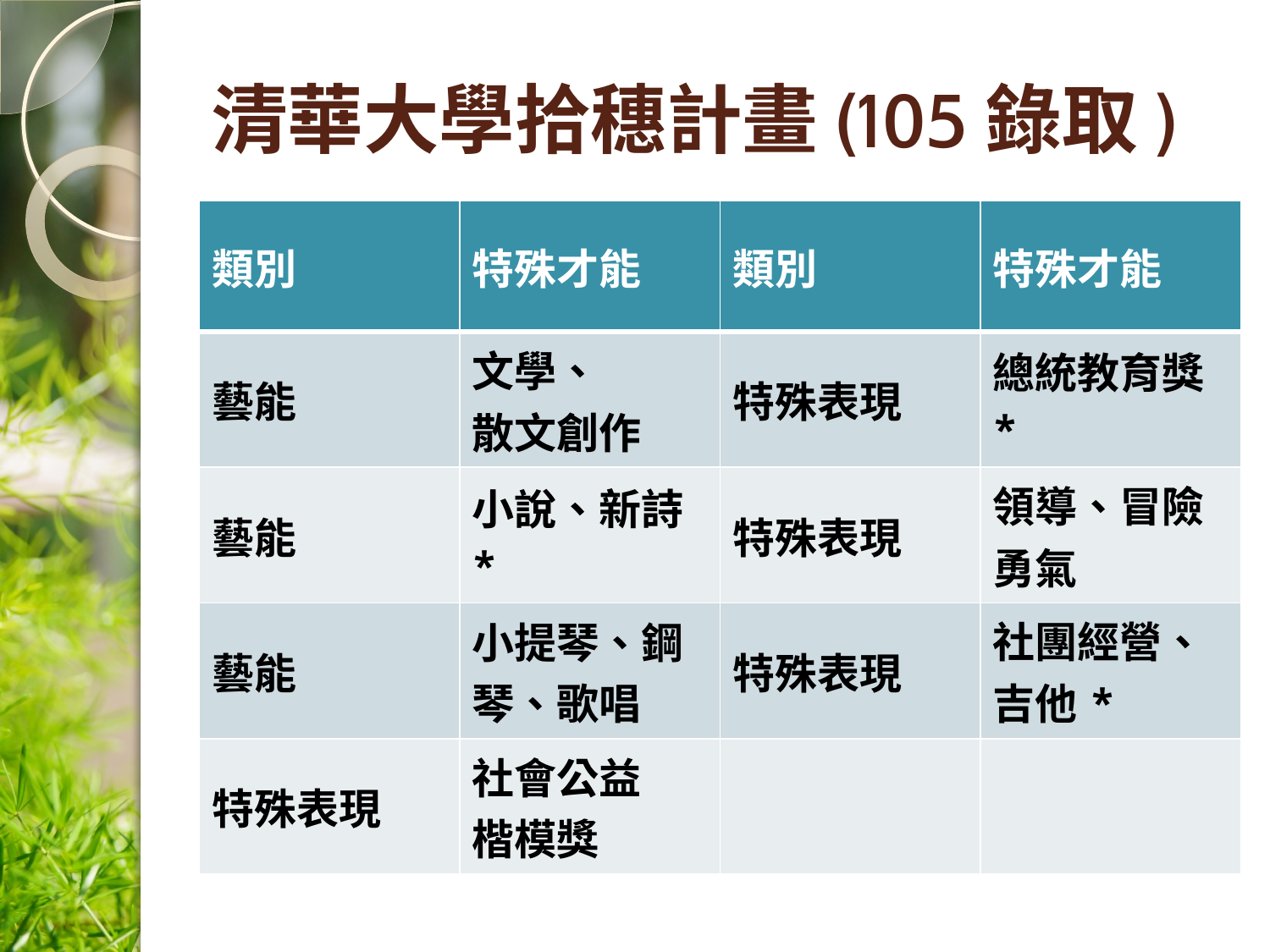

# 清華大學拾穗計畫(105錄取)
| 類別 | 特殊才能 | 類別 | 特殊才能 |
| --- | --- | --- | --- |
| 藝能 | 文學、 散文創作 | 特殊表現 | 總統教育獎\* |
| 藝能 | 小說、新詩\* | 特殊表現 | 領導、冒險勇氣 |
| 藝能 | 小提琴、鋼琴、歌唱 | 特殊表現 | 社團經營、吉他\* |
| 特殊表現 | 社會公益 楷模獎 |  |  |